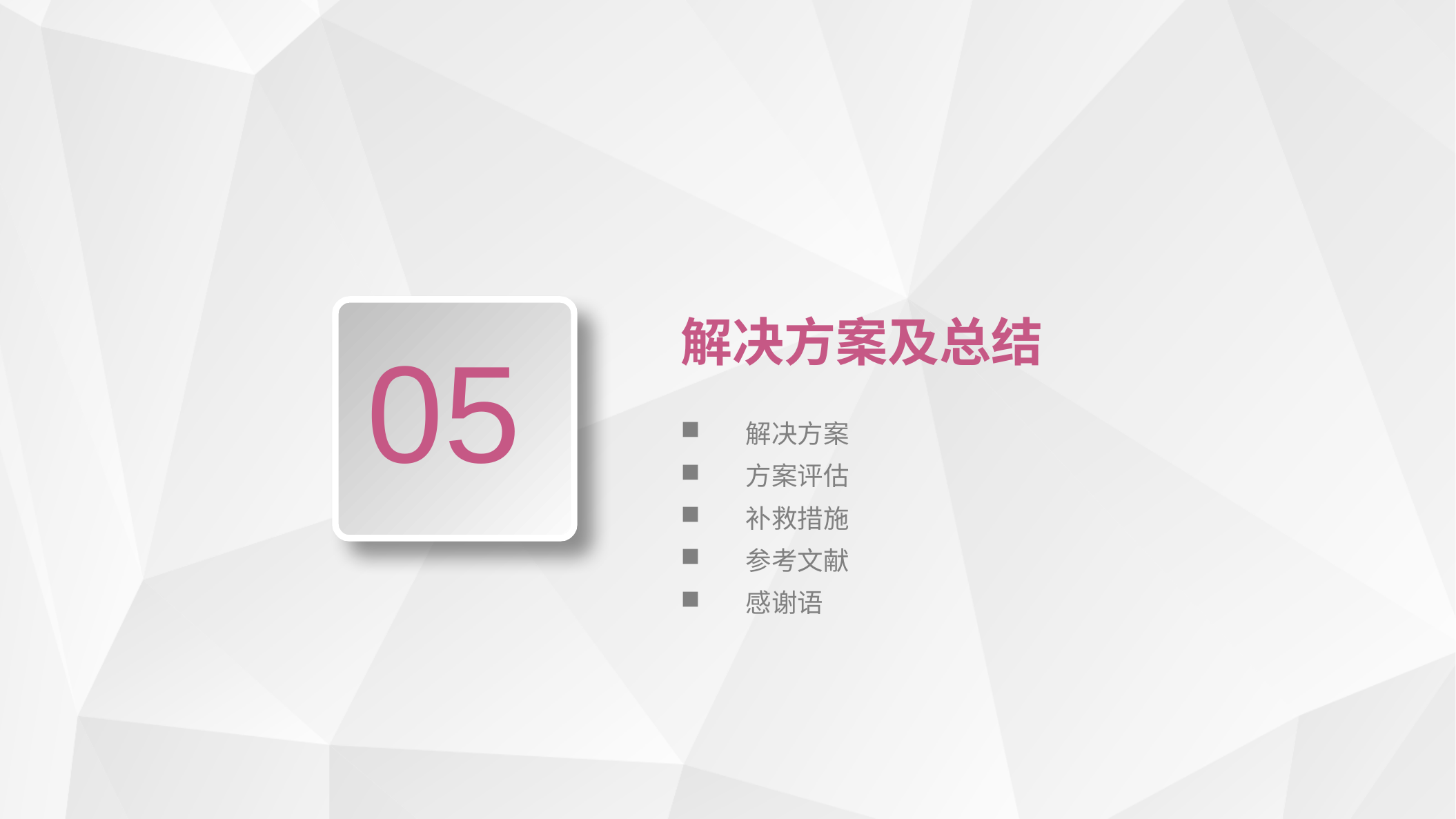

解决方案及总结
05
解决方案
方案评估
补救措施
参考文献
感谢语